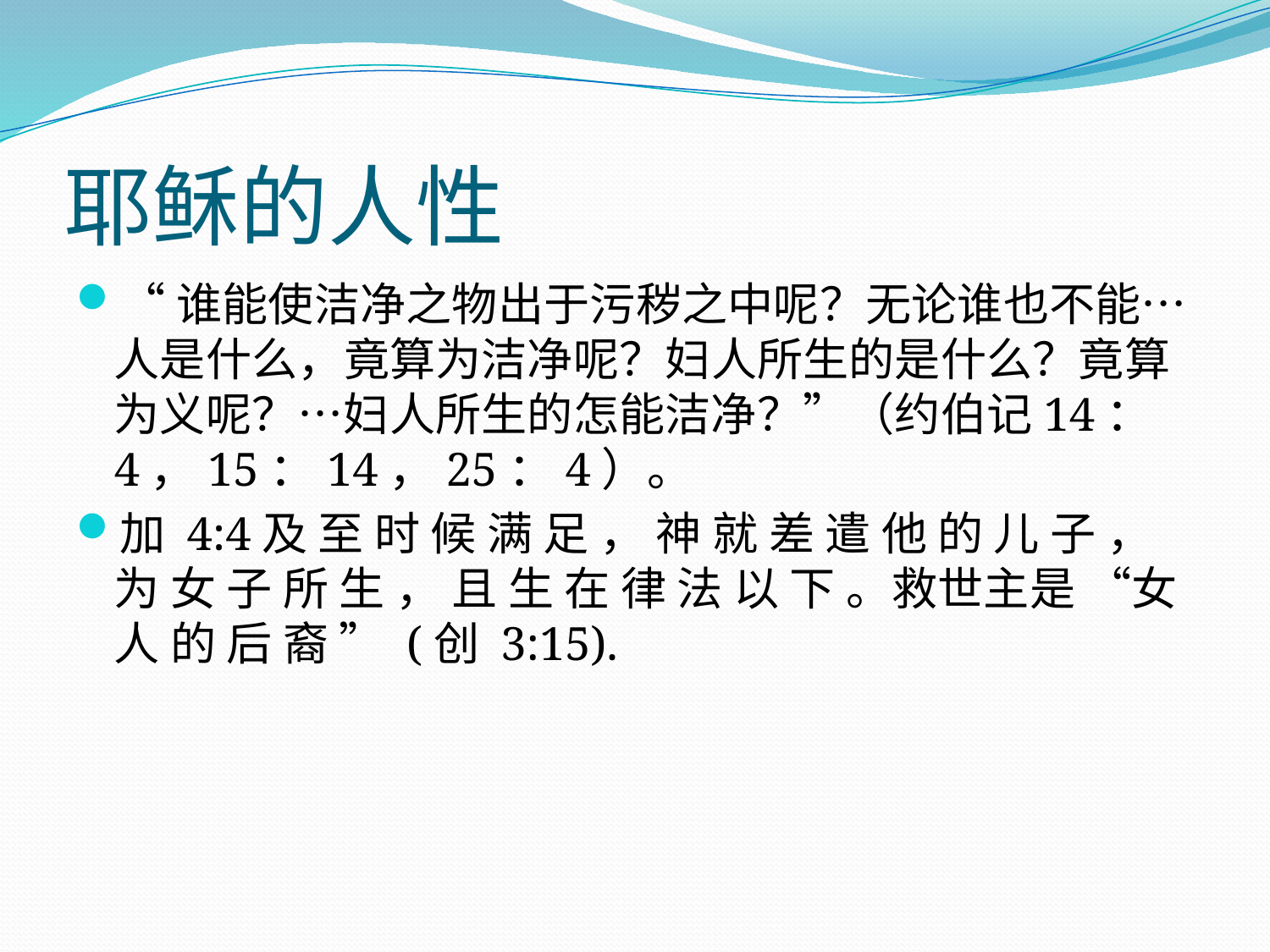

# 耶稣的人性
“谁能使洁净之物出于污秽之中呢？无论谁也不能…人是什么，竟算为洁净呢？妇人所生的是什么？竟算为义呢？…妇人所生的怎能洁净？”（约伯记14：4，15：14，25：4）。
加 4:4及 至 时 候 满 足 ， 神 就 差 遣 他 的 儿 子 ， 为 女 子 所 生 ， 且 生 在 律 法 以 下 。救世主是 “女 人 的 后 裔 ” (创 3:15).